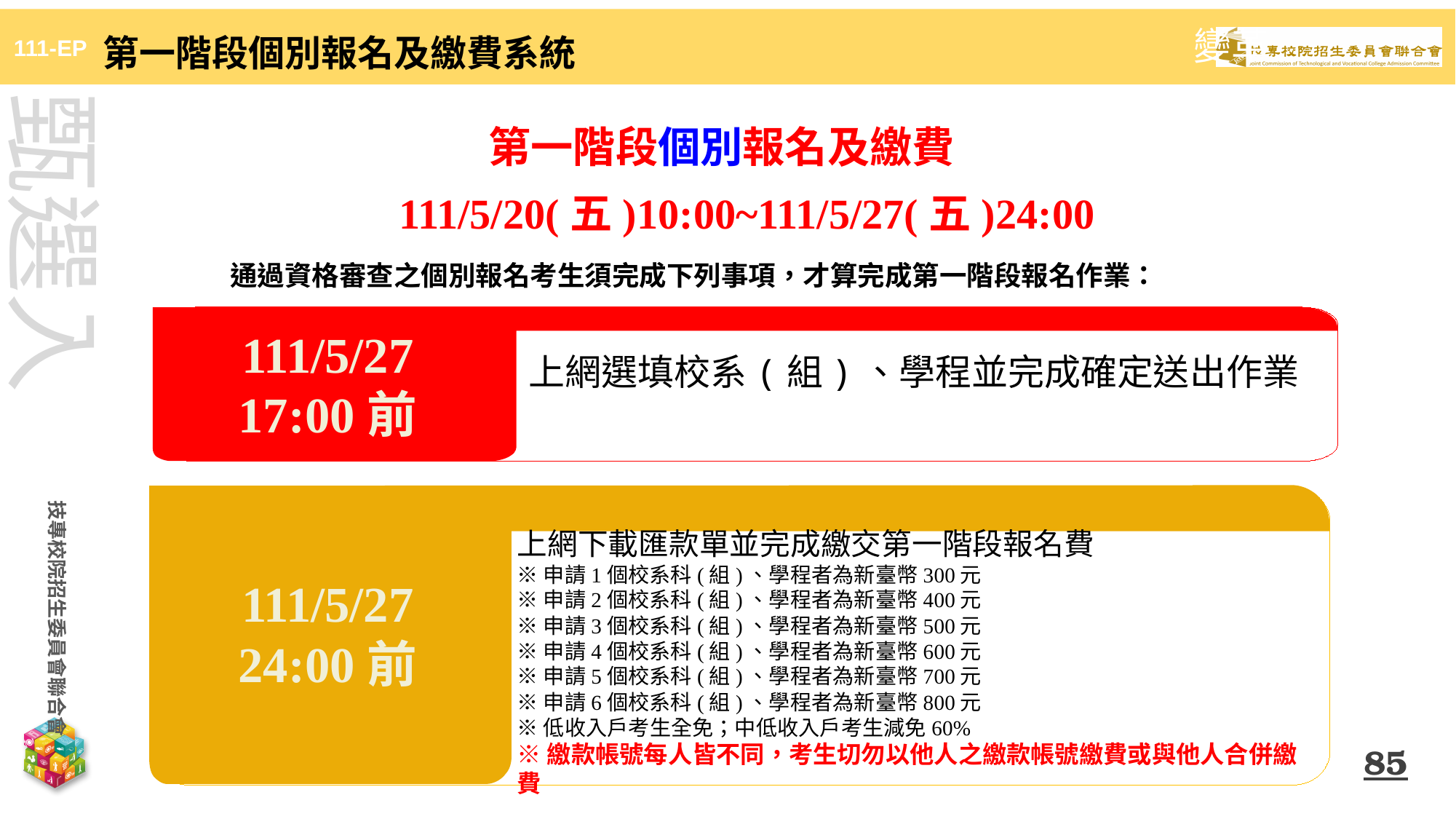

第一階段個別報名及繳費系統
變革
第一階段個別報名及繳費111/5/20(五)10:00~111/5/27(五)24:00
通過資格審查之個別報名考生須完成下列事項，才算完成第一階段報名作業：

111/5/27
17:00前
上網選填校系(組)、學程並完成確定送出作業

111/5/27
24:00前
上網下載匯款單並完成繳交第一階段報名費
※申請1個校系科(組)、學程者為新臺幣300元
※申請2個校系科(組)、學程者為新臺幣400元
※申請3個校系科(組)、學程者為新臺幣500元
※申請4個校系科(組)、學程者為新臺幣600元
※申請5個校系科(組)、學程者為新臺幣700元
※申請6個校系科(組)、學程者為新臺幣800元
※低收入戶考生全免；中低收入戶考生減免60%
※繳款帳號每人皆不同，考生切勿以他人之繳款帳號繳費或與他人合併繳費